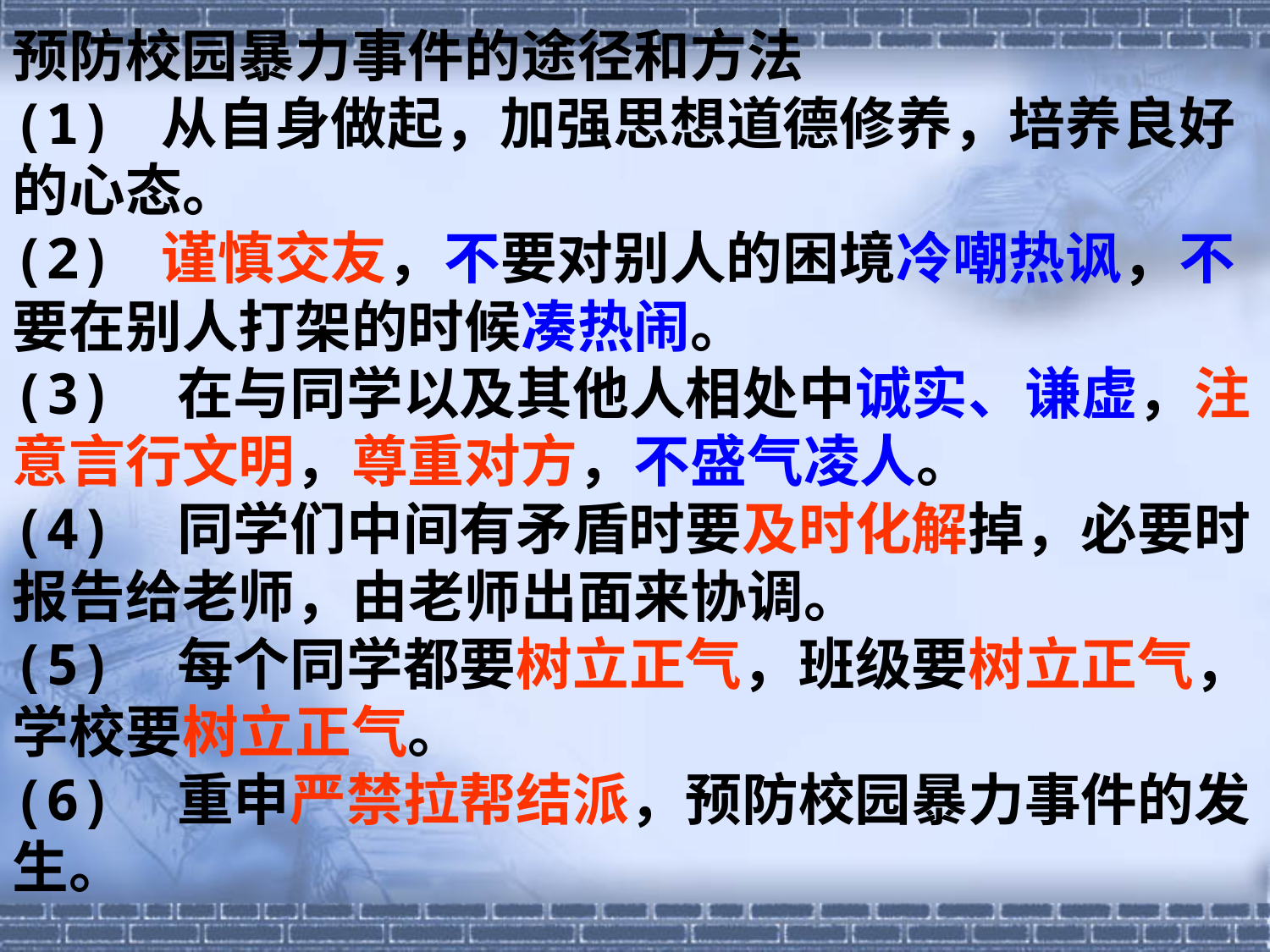

预防校园暴力事件的途径和方法
(1) 从自身做起，加强思想道德修养，培养良好的心态。
(2) 谨慎交友，不要对别人的困境冷嘲热讽，不要在别人打架的时候凑热闹。
(3)  在与同学以及其他人相处中诚实、谦虚，注意言行文明，尊重对方，不盛气凌人。
(4)  同学们中间有矛盾时要及时化解掉，必要时报告给老师，由老师出面来协调。
(5)  每个同学都要树立正气，班级要树立正气，学校要树立正气。
(6)  重申严禁拉帮结派，预防校园暴力事件的发生。